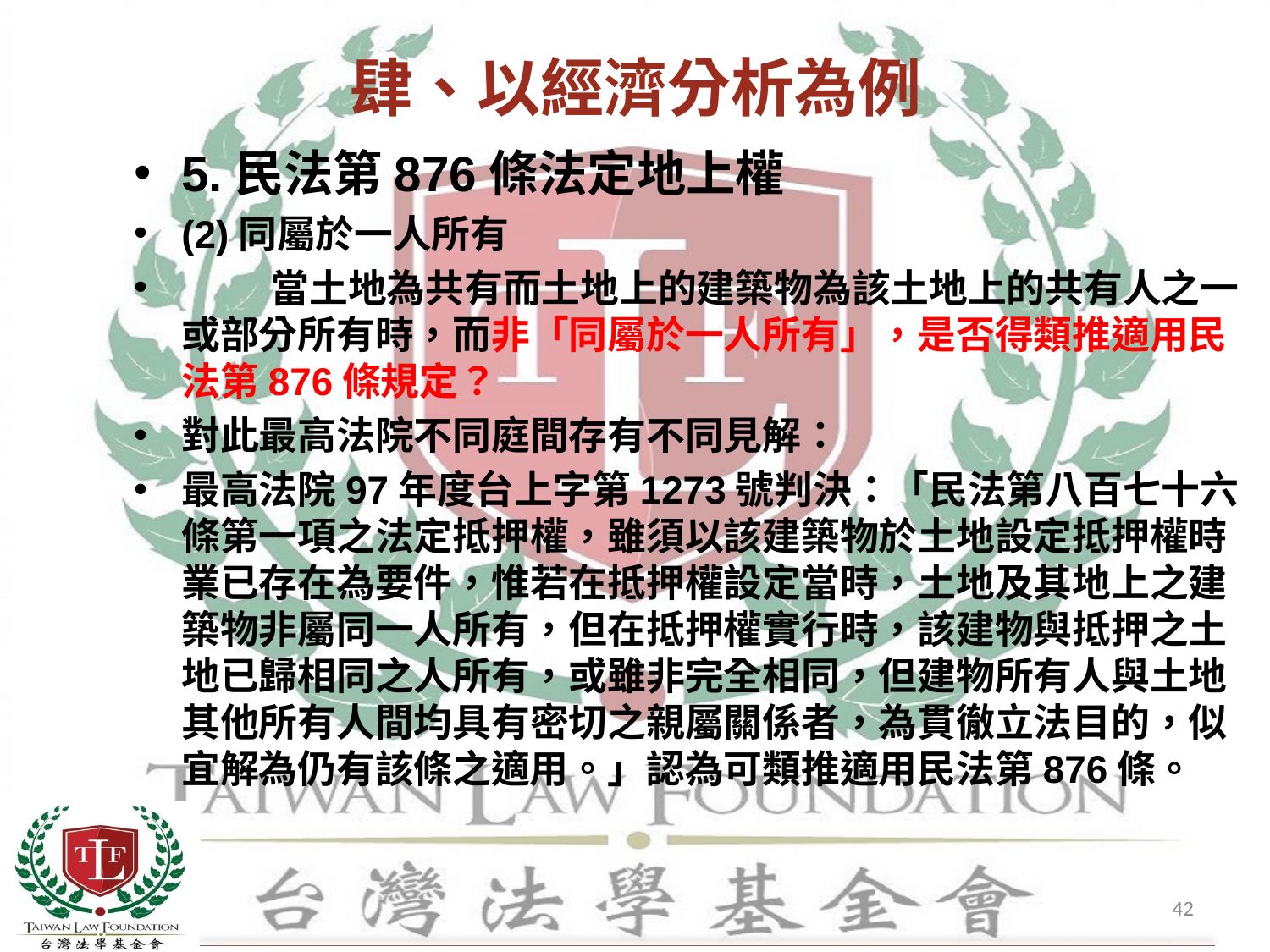

# 肆、以經濟分析為例
5.民法第876條法定地上權
(2)同屬於一人所有
         當土地為共有而土地上的建築物為該土地上的共有人之一或部分所有時，而非「同屬於一人所有」，是否得類推適用民法第876條規定？
對此最高法院不同庭間存有不同見解：
最高法院97年度台上字第1273號判決：「民法第八百七十六條第一項之法定抵押權，雖須以該建築物於土地設定抵押權時業已存在為要件，惟若在抵押權設定當時，土地及其地上之建築物非屬同一人所有，但在抵押權實行時，該建物與抵押之土地已歸相同之人所有，或雖非完全相同，但建物所有人與土地其他所有人間均具有密切之親屬關係者，為貫徹立法目的，似宜解為仍有該條之適用。」認為可類推適用民法第876條。

42